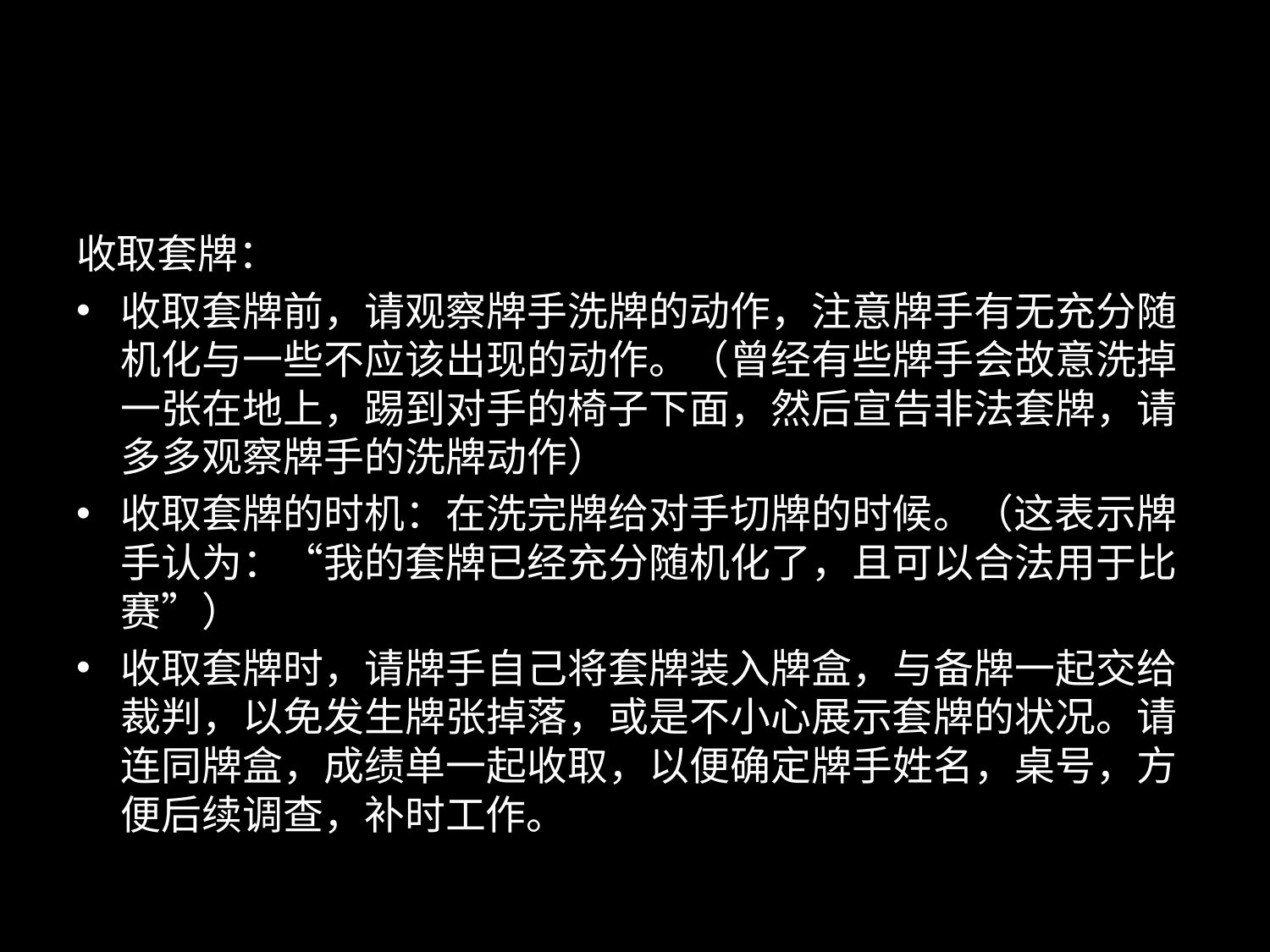

#
收取套牌：
收取套牌前，请观察牌手洗牌的动作，注意牌手有无充分随机化与一些不应该出现的动作。（曾经有些牌手会故意洗掉一张在地上，踢到对手的椅子下面，然后宣告非法套牌，请多多观察牌手的洗牌动作）
收取套牌的时机：在洗完牌给对手切牌的时候。（这表示牌手认为：“我的套牌已经充分随机化了，且可以合法用于比赛”）
收取套牌时，请牌手自己将套牌装入牌盒，与备牌一起交给裁判，以免发生牌张掉落，或是不小心展示套牌的状况。请连同牌盒，成绩单一起收取，以便确定牌手姓名，桌号，方便后续调查，补时工作。